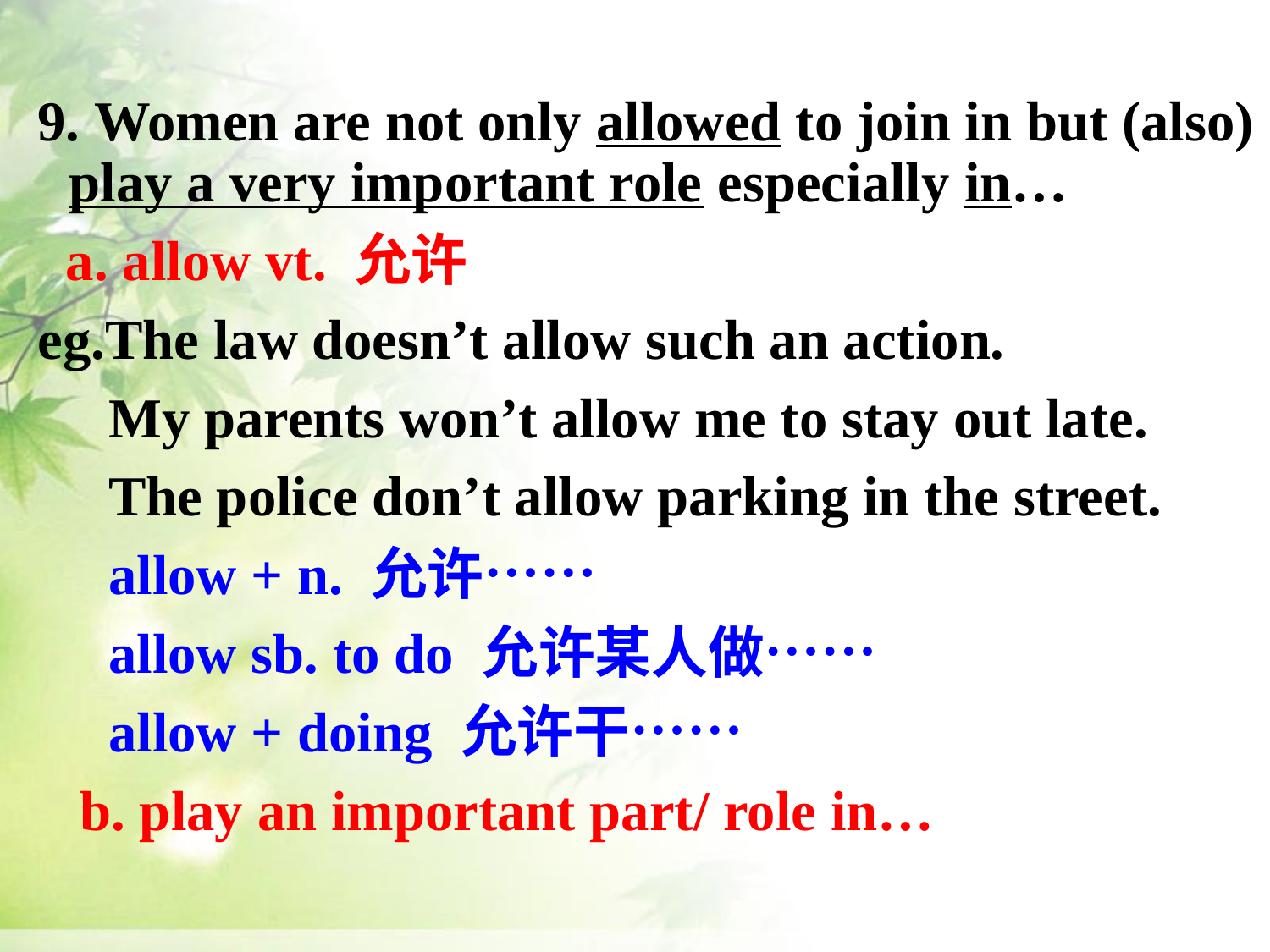

9. Women are not only allowed to join in but (also) play a very important role especially in…
  a. allow vt. 允许
eg.The law doesn’t allow such an action.
     My parents won’t allow me to stay out late.
     The police don’t allow parking in the street.
     allow + n. 允许……
     allow sb. to do 允许某人做……
     allow + doing 允许干……
   b. play an important part/ role in…